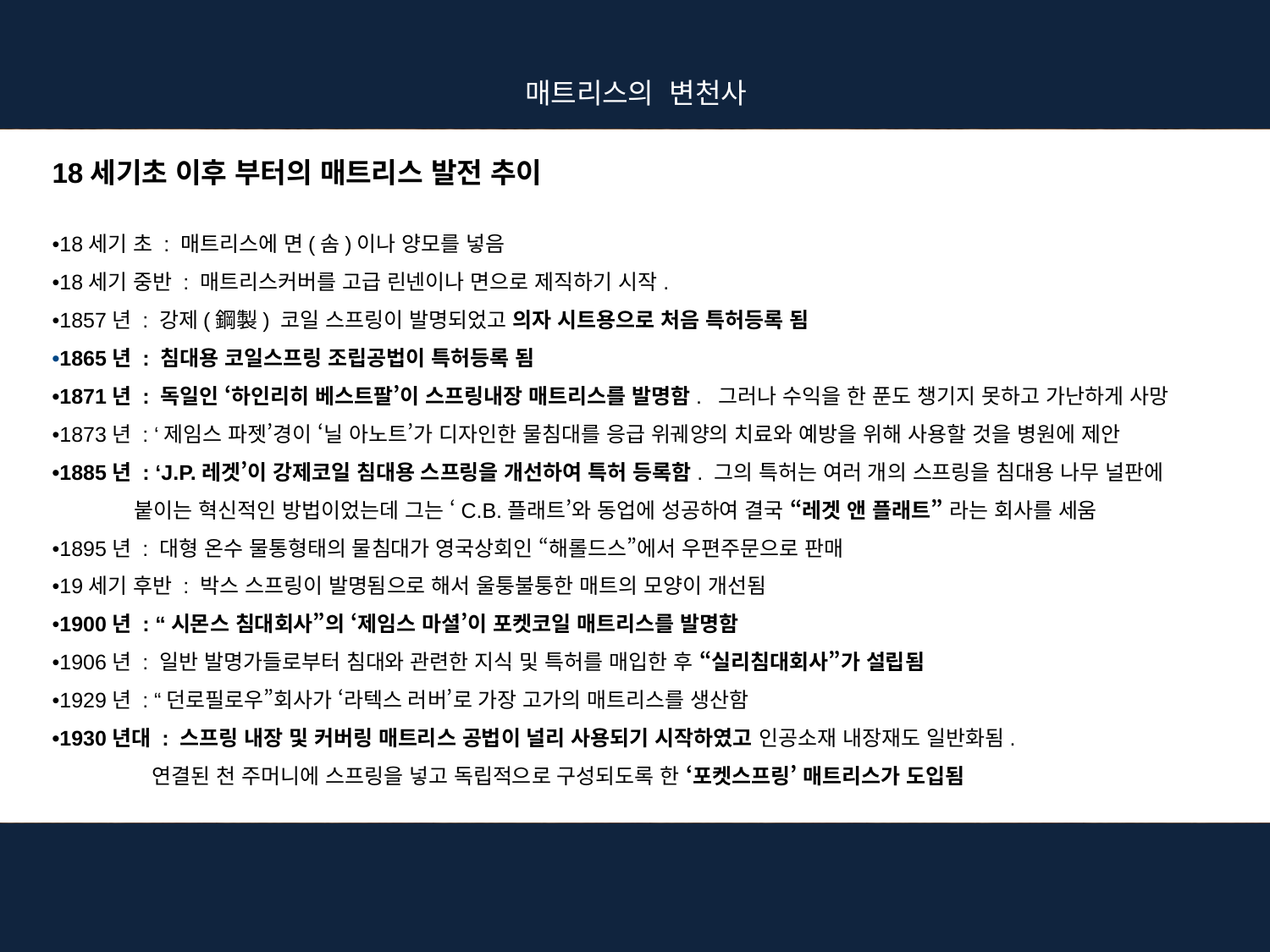

매트리스의  변천사
18세기초 이후 부터의 매트리스 발전 추이

•18세기 초 : 매트리스에 면(솜)이나 양모를 넣음
•18세기 중반 : 매트리스커버를 고급 린넨이나 면으로 제직하기 시작.
•1857년 : 강제(鋼製) 코일 스프링이 발명되었고 의자 시트용으로 처음 특허등록 됨
•1865년 : 침대용 코일스프링 조립공법이 특허등록 됨
•1871년 : 독일인 ‘하인리히 베스트팔’이 스프링내장 매트리스를 발명함.  그러나 수익을 한 푼도 챙기지 못하고 가난하게 사망
•1873년 : ‘제임스 파젯’경이 ‘닐 아노트’가 디자인한 물침대를 응급 위궤양의 치료와 예방을 위해 사용할 것을 병원에 제안
•1885년 : ‘J.P.레겟’이 강제코일 침대용 스프링을 개선하여 특허 등록함. 그의 특허는 여러 개의 스프링을 침대용 나무 널판에
             붙이는 혁신적인 방법이었는데 그는 ‘C.B.플래트’와 동업에 성공하여 결국 “레겟 앤 플래트” 라는 회사를 세움
•1895년 : 대형 온수 물통형태의 물침대가 영국상회인 “해롤드스”에서 우편주문으로 판매
•19세기 후반 : 박스 스프링이 발명됨으로 해서 울퉁불퉁한 매트의 모양이 개선됨
•1900년 : “시몬스 침대회사”의 ‘제임스 마셜’이 포켓코일 매트리스를 발명함
•1906년 : 일반 발명가들로부터 침대와 관련한 지식 및 특허를 매입한 후 “실리침대회사”가 설립됨
•1929년 : “던로필로우”회사가 ‘라텍스 러버’로 가장 고가의 매트리스를 생산함
•1930년대 : 스프링 내장 및 커버링 매트리스 공법이 널리 사용되기 시작하였고 인공소재 내장재도 일반화됨.
                연결된 천 주머니에 스프링을 넣고 독립적으로 구성되도록 한 ‘포켓스프링’ 매트리스가 도입됨